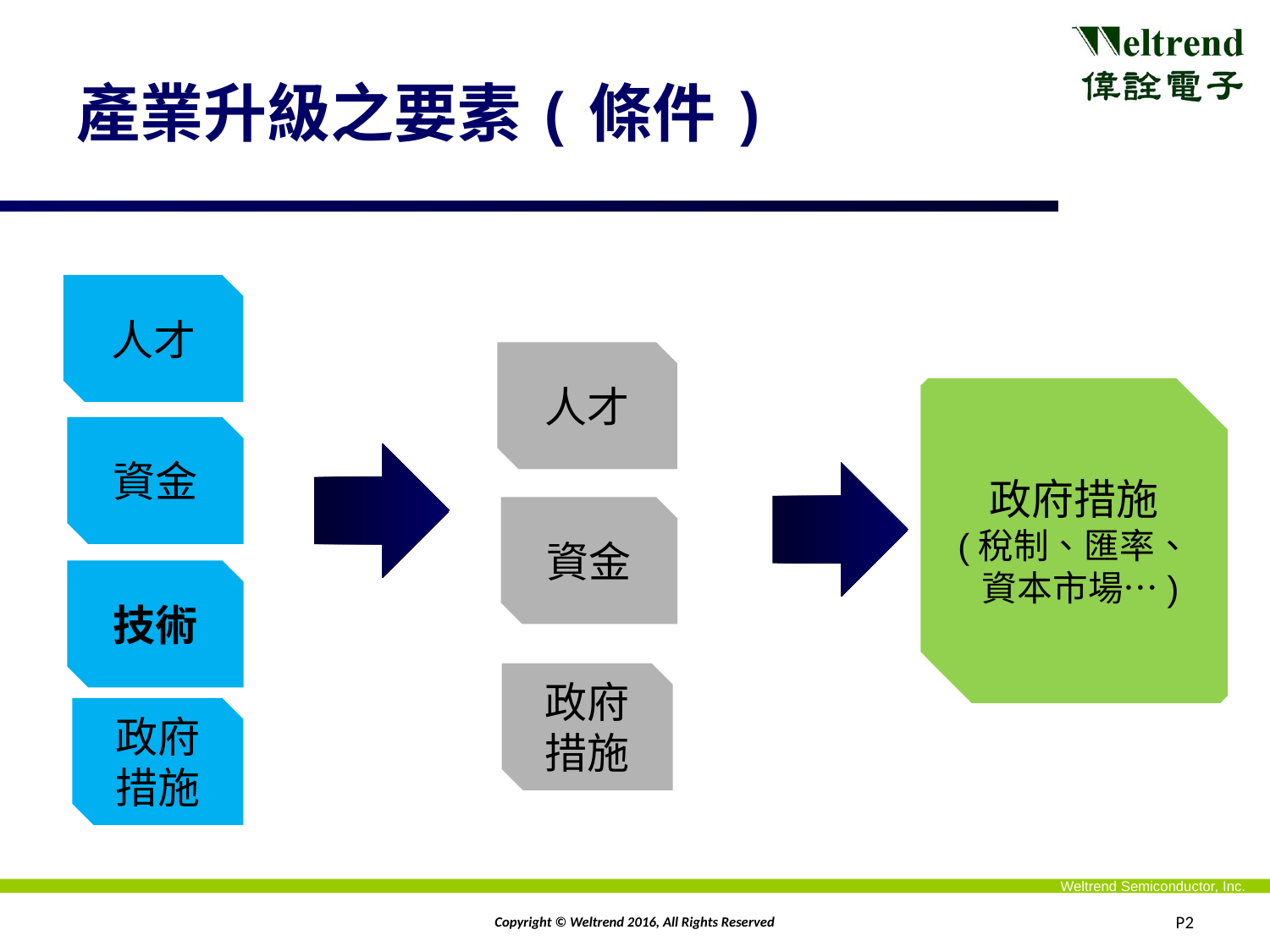

# 產業升級之要素(條件)
人才
人才

政府措施
(稅制、匯率、
  資本市場…)

資金

資金
技術

政府
措施

政府
措施

Copyright © Weltrend 2016, All Rights Reserved
P2